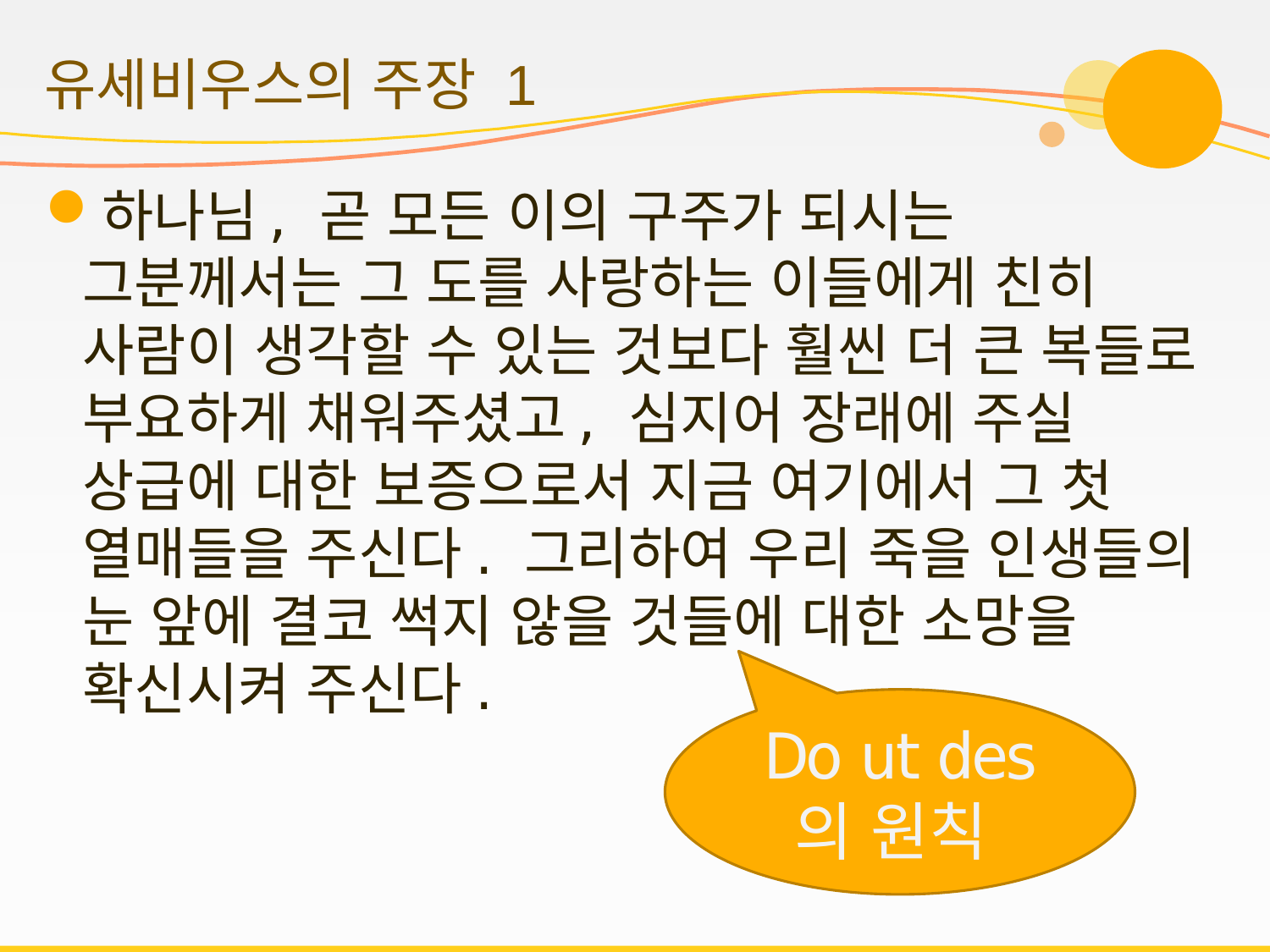

# 유세비우스의 주장 1
하나님, 곧 모든 이의 구주가 되시는 그분께서는 그 도를 사랑하는 이들에게 친히 사람이 생각할 수 있는 것보다 훨씬 더 큰 복들로 부요하게 채워주셨고, 심지어 장래에 주실 상급에 대한 보증으로서 지금 여기에서 그 첫 열매들을 주신다. 그리하여 우리 죽을 인생들의 눈 앞에 결코 썩지 않을 것들에 대한 소망을 확신시켜 주신다.
Do ut des 의 원칙